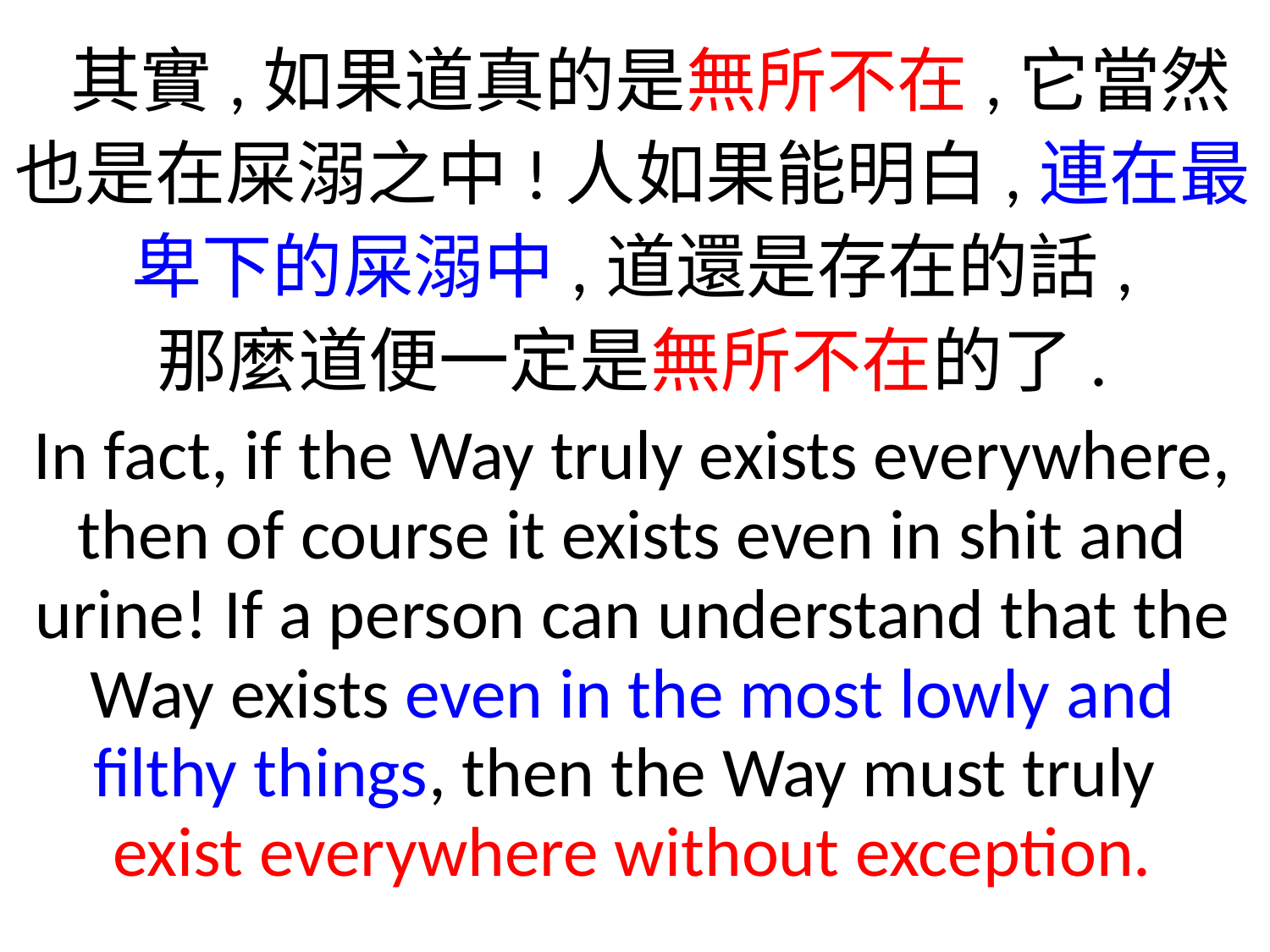

其實,如果道真的是無所不在,它當然也是在屎溺之中!人如果能明白,連在最卑下的屎溺中,道還是存在的話,
那麼道便一定是無所不在的了.
In fact, if the Way truly exists everywhere, then of course it exists even in shit and urine! If a person can understand that the Way exists even in the most lowly and filthy things, then the Way must truly
exist everywhere without exception.